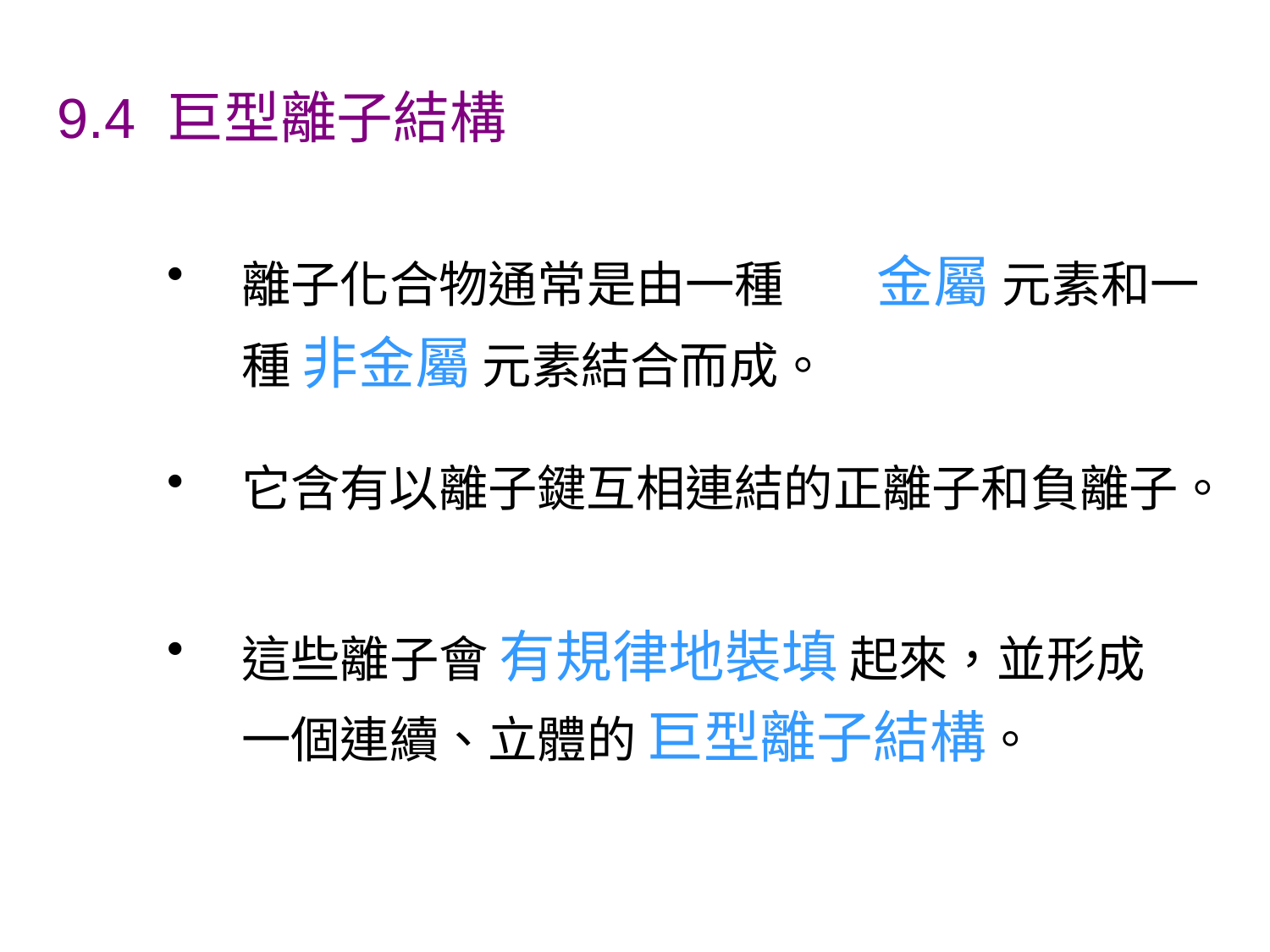

9.4	巨型離子結構
離子化合物通常是由一種	金屬 元素和一種 非金屬 元素結合而成。
它含有以離子鍵互相連結的正離子和負離子。
這些離子會 有規律地裝填 起來，並形成一個連續、立體的 巨型離子結構。